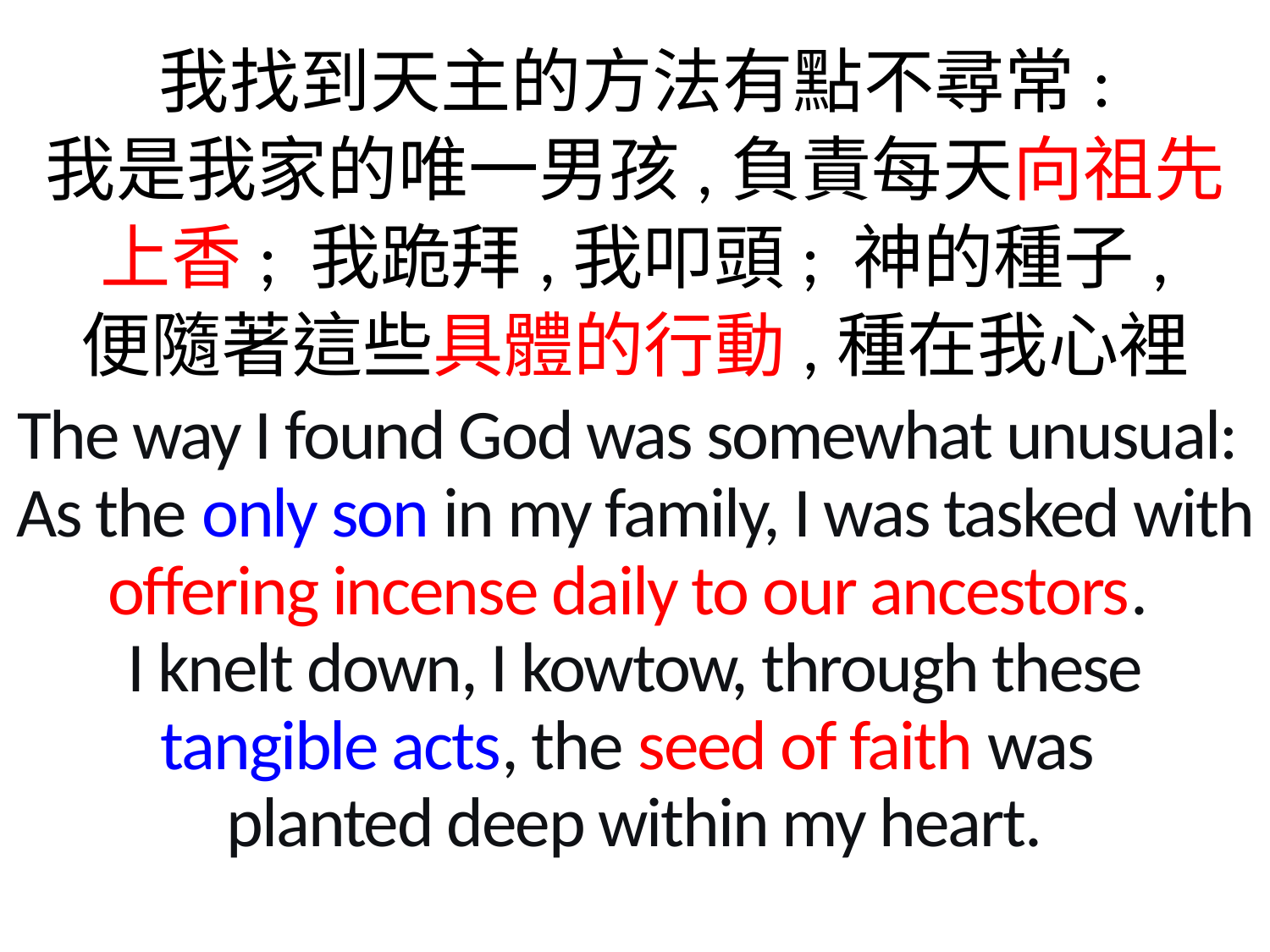

我找到天主的方法有點不尋常:
我是我家的唯一男孩,負責每天向祖先
上香; 我跪拜,我叩頭; 神的種子,
便隨著這些具體的行動,種在我心裡
The way I found God was somewhat unusual:
As the only son in my family, I was tasked with offering incense daily to our ancestors.
I knelt down, I kowtow, through these tangible acts, the seed of faith was
planted deep within my heart.